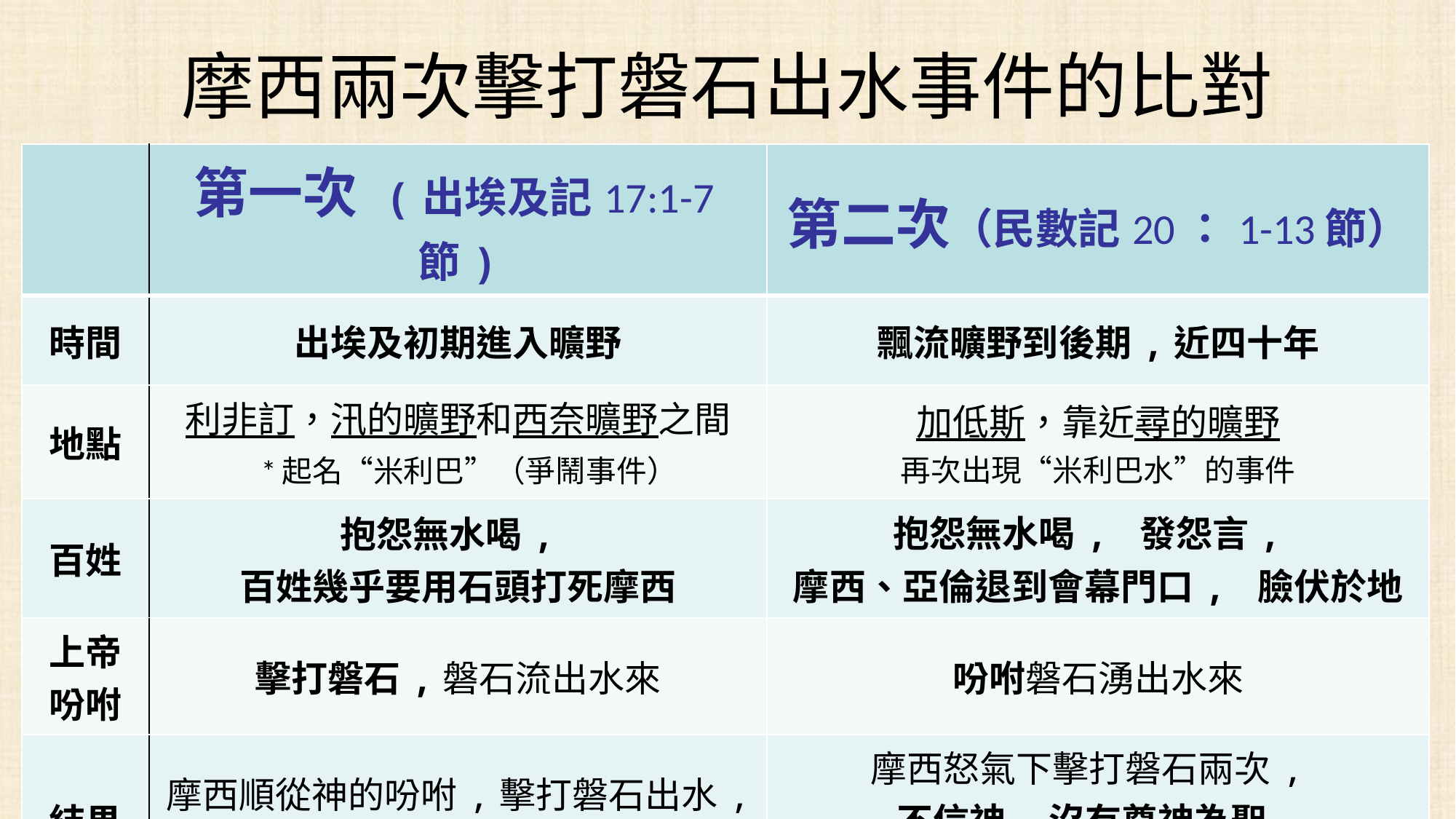

# 摩西兩次擊打磐石出水事件的比對
|  | 第一次 (出埃及記17:1-7節) | 第二次（民數記20：1-13節） |
| --- | --- | --- |
| 時間 | 出埃及初期進入曠野 | 飄流曠野到後期,近四十年 |
| 地點 | 利非訂，汛的曠野和西奈曠野之間 \*起名“米利巴”（爭鬧事件） | 加低斯，靠近尋的曠野 再次出現“米利巴水”的事件 |
| 百姓 | 抱怨無水喝, 百姓幾乎要用石頭打死摩西 | 抱怨無水喝, 發怨言, 摩西、亞倫退到會幕門口, 臉伏於地 |
| 上帝吩咐 | 擊打磐石,磐石流出水來 | 吩咐磐石湧出水來 |
| 結果 | 摩西順從神的吩咐,擊打磐石出水, 百姓止渴,神得榮耀 | 摩西怒氣下擊打磐石兩次, 不信神,沒有尊神為聖, “不按神的吩咐（按肉體行事)” |